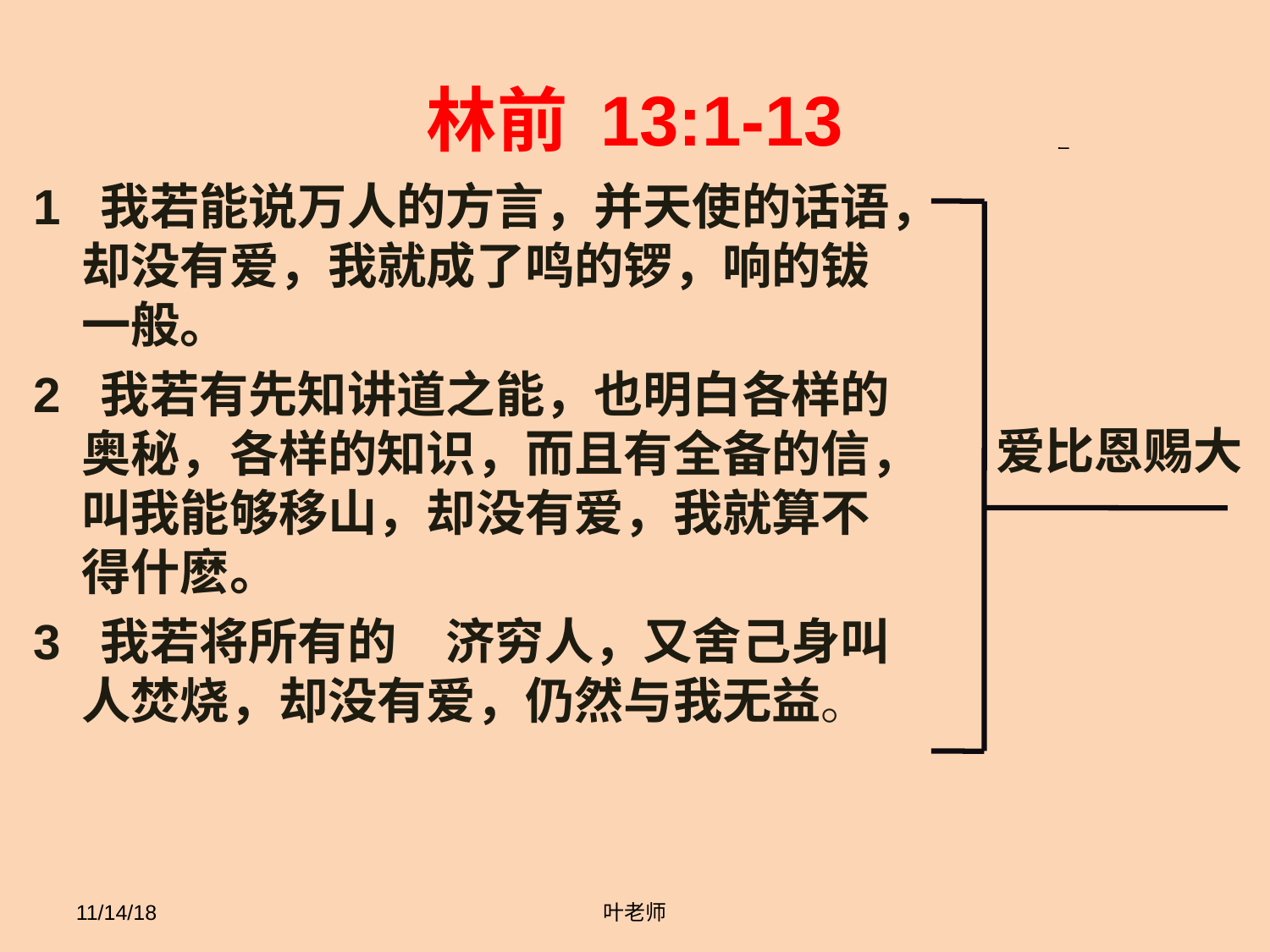

林前 13:1-13

    爱比恩赐大
1  我若能说万人的方言，并天使的话语，却没有爱，我就成了鸣的锣，响的钹一般。
2  我若有先知讲道之能，也明白各样的奥秘，各样的知识，而且有全备的信，叫我能够移山，却没有爱，我就算不得什麽。
3  我若将所有的　济穷人，又舍己身叫人焚烧，却没有爱，仍然与我无益。
11/14/18
叶老师